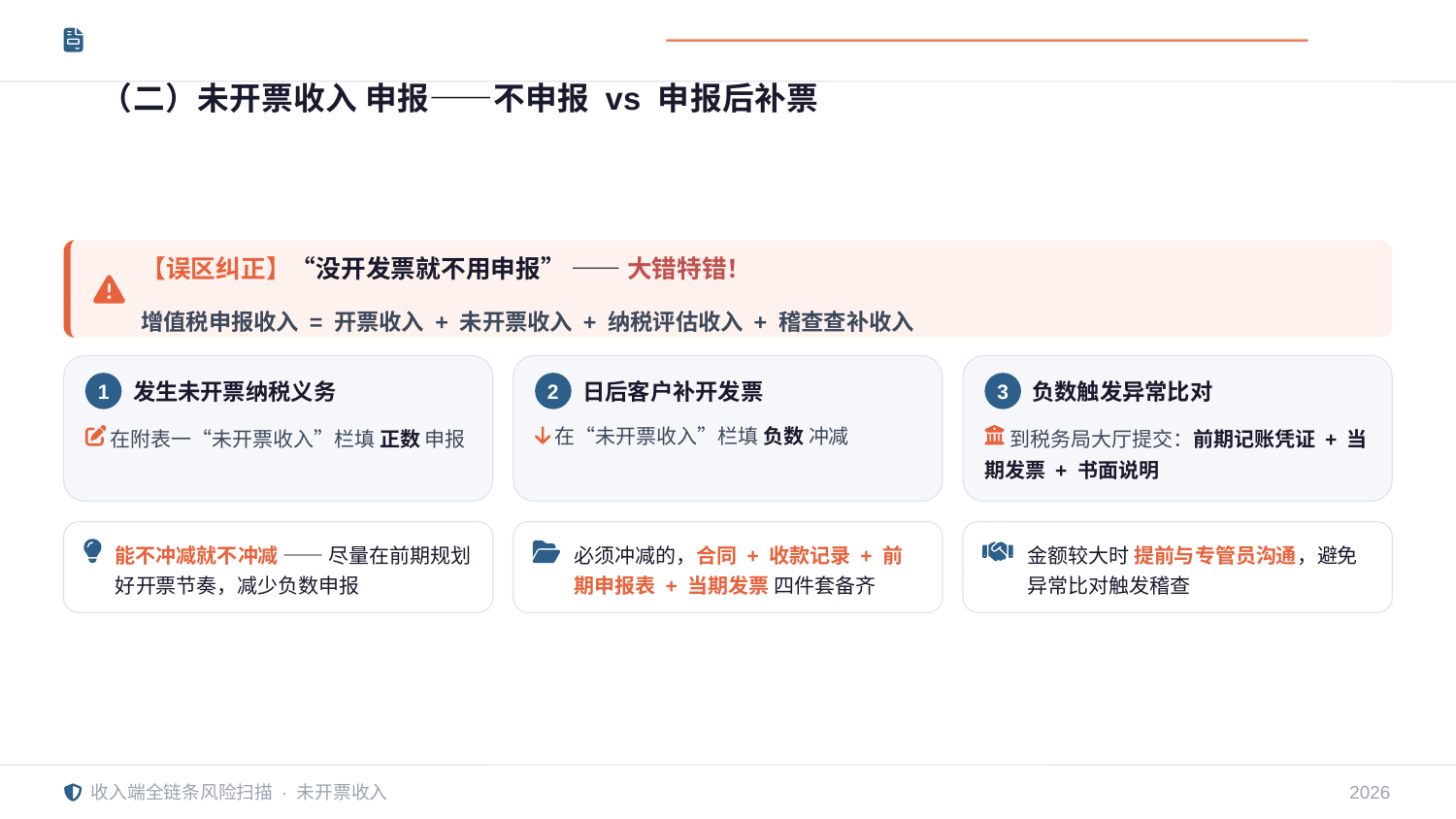

（二）未开票收入 申报——不申报 vs 申报后补票
【误区纠正】“没开发票就不用申报” —— 大错特错！
增值税申报收入 = 开票收入 + 未开票收入 + 纳税评估收入 + 稽查查补收入

1

2

3

发生未开票纳税义务
日后客户补开发票
负数触发异常比对
在附表一“未开票收入”栏填 正数 申报
在“未开票收入”栏填 负数 冲减
到税务局大厅提交：前期记账凭证 + 当期发票 + 书面说明

能不冲减就不冲减 —— 尽量在前期规划好开票节奏，减少负数申报
必须冲减的，合同 + 收款记录 + 前期申报表 + 当期发票 四件套备齐
金额较大时 提前与专管员沟通，避免异常比对触发稽查

收入端全链条风险扫描 · 未开票收入
2026